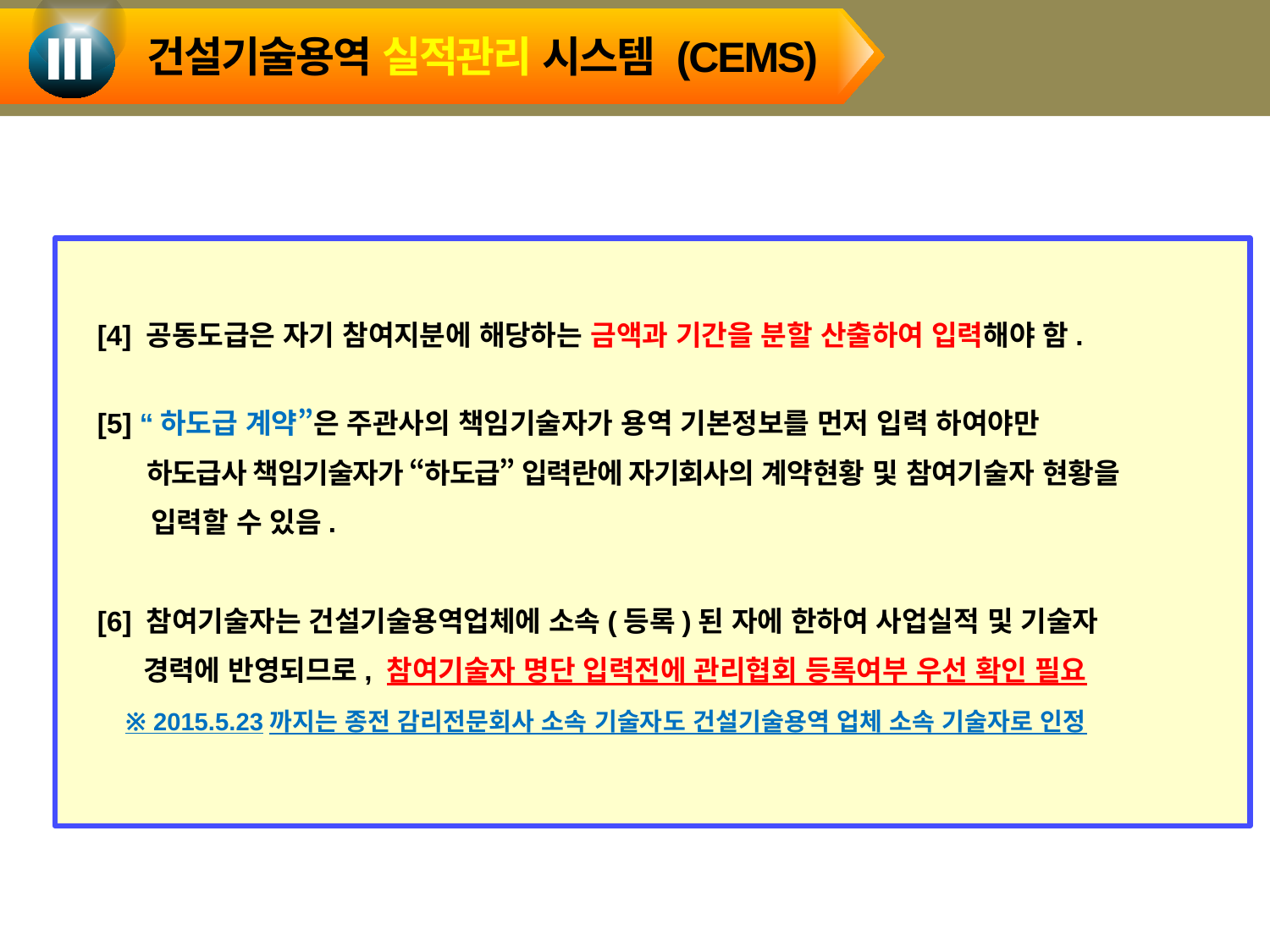

Ⅲ

건설기술용역 실적관리 시스템 (CEMS)

[4] 공동도급은 자기 참여지분에 해당하는 금액과 기간을 분할 산출하여 입력해야 함.
[5] “하도급 계약”은 주관사의 책임기술자가 용역 기본정보를 먼저 입력 하여야만
      하도급사 책임기술자가 “하도급” 입력란에 자기회사의 계약현황 및 참여기술자 현황을
      입력할 수 있음.

[6] 참여기술자는 건설기술용역업체에 소속(등록)된 자에 한하여 사업실적 및 기술자
     경력에 반영되므로, 참여기술자 명단 입력전에 관리협회 등록여부 우선 확인 필요
    ※ 2015.5.23까지는 종전 감리전문회사 소속 기술자도 건설기술용역 업체 소속 기술자로 인정